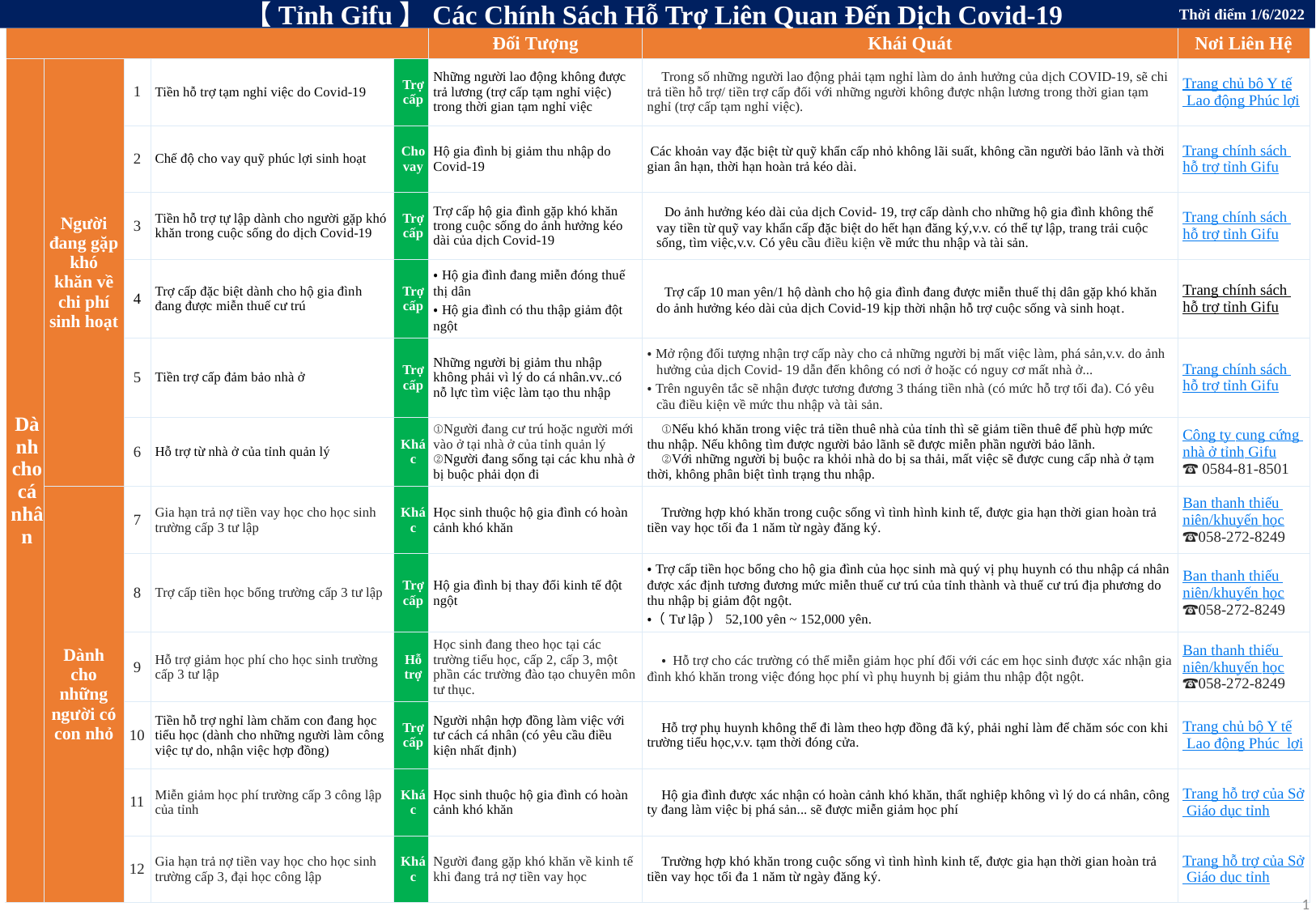

【Tỉnh Gifu】Các Chính Sách Hỗ Trợ Liên Quan Đến Dịch Covid-19
Thời điểm 1/6/2022
|  |  |  |  |  | Đối Tượng | Khái Quát | Nơi Liên Hệ |
| --- | --- | --- | --- | --- | --- | --- | --- |
| Dành cho cá nhân | Người đang gặp khó khăn về chi phí sinh hoạt | 1 | Tiền hỗ trợ tạm nghỉ việc do Covid-19 | Trợ cấp | Những người lao động không được trả lương (trợ cấp tạm nghỉ việc) trong thời gian tạm nghỉ việc | Trong số những người lao động phải tạm nghỉ làm do ảnh hưởng của dịch COVID-19, sẽ chi trả tiền hỗ trợ/ tiền trợ cấp đối với những người không được nhận lương trong thời gian tạm nghỉ (trợ cấp tạm nghỉ việc). | Trang chủ bộ Y tế Lao động Phúc lợi |
|  |  | 2 | Chế độ cho vay quỹ phúc lợi sinh hoạt | Cho vay | Hộ gia đình bị giảm thu nhập do Covid-19 | Các khoản vay đặc biệt từ quỹ khẩn cấp nhỏ không lãi suất, không cần người bảo lãnh và thời gian ân hạn, thời hạn hoàn trả kéo dài. | Trang chính sách hỗ trợ tỉnh Gifu |
|  |  | 3 | Tiền hỗ trợ tự lập dành cho người gặp khó khăn trong cuộc sống do dịch Covid-19 | Trợ cấp | Trợ cấp hộ gia đình gặp khó khăn trong cuộc sống do ảnh hưởng kéo dài của dịch Covid-19 | Do ảnh hưởng kéo dài của dịch Covid- 19, trợ cấp dành cho những hộ gia đình không thể vay tiền từ quỹ vay khẩn cấp đặc biệt do hết hạn đăng ký,v.v. có thể tự lập, trang trải cuộc sống, tìm việc,v.v. Có yêu cầu điều kiện về mức thu nhập và tài sản. | Trang chính sách hỗ trợ tỉnh Gifu |
|  |  | 4 | Trợ cấp đặc biệt dành cho hộ gia đình đang được miễn thuế cư trú | Trợ cấp | ・Hộ gia đình đang miễn đóng thuế thị dân ・Hộ gia đình có thu thập giảm đột ngột | Trợ cấp 10 man yên/1 hộ dành cho hộ gia đình đang được miễn thuế thị dân gặp khó khăn do ảnh hưởng kéo dài của dịch Covid-19 kịp thời nhận hỗ trợ cuộc sống và sinh hoạt. | Trang chính sách hỗ trợ tỉnh Gifu |
|  |  | 5 | Tiền trợ cấp đảm bảo nhà ở | Trợ cấp | Những người bị giảm thu nhập không phải vì lý do cá nhân.vv..có nỗ lực tìm việc làm tạo thu nhập | ・Mở rộng đối tượng nhận trợ cấp này cho cả những người bị mất việc làm, phá sản,v.v. do ảnh hưởng của dịch Covid- 19 dẫn đến không có nơi ở hoặc có nguy cơ mất nhà ở... ・Trên nguyên tắc sẽ nhận được tương đương 3 tháng tiền nhà (có mức hỗ trợ tối đa). Có yêu cầu điều kiện về mức thu nhập và tài sản. | Trang chính sách hỗ trợ tỉnh Gifu |
|  |  | 6 | Hỗ trợ từ nhà ở của tỉnh quản lý | Khác | ①Người đang cư trú hoặc người mới vào ở tại nhà ở của tỉnh quản lý ②Người đang sống tại các khu nhà ở bị buộc phải dọn đi | ①Nếu khó khăn trong việc trả tiền thuê nhà của tỉnh thì sẽ giảm tiền thuê để phù hợp mức thu nhập. Nếu không tìm được người bảo lãnh sẽ được miễn phần người bảo lãnh. ②Với những người bị buộc ra khỏi nhà do bị sa thải, mất việc sẽ được cung cấp nhà ở tạm thời, không phân biệt tình trạng thu nhập. | Công ty cung cứng nhà ở tỉnh Gifu ☎ 0584-81-8501 |
|  | Dành cho những người có con nhỏ | 7 | Gia hạn trả nợ tiền vay học cho học sinh trường cấp 3 tư lập | Khác | Học sinh thuộc hộ gia đình có hoàn cảnh khó khăn | Trường hợp khó khăn trong cuộc sống vì tình hình kinh tế, được gia hạn thời gian hoàn trả tiền vay học tối đa 1 năm từ ngày đăng ký. | Ban thanh thiếu niên/khuyến học ☎058-272-8249 |
|  |  | 8 | Trợ cấp tiền học bổng trường cấp 3 tư lập | Trợ cấp | Hộ gia đình bị thay đổi kinh tế đột ngột | ・Trợ cấp tiền học bổng cho hộ gia đình của học sinh mà quý vị phụ huynh có thu nhập cá nhân được xác định tương đương mức miễn thuế cư trú của tỉnh thành và thuế cư trú địa phương do thu nhập bị giảm đột ngột. ・（Tư lập）52,100 yên ~ 152,000 yên. | Ban thanh thiếu niên/khuyến học ☎058-272-8249 |
|  |  | 9 | Hỗ trợ giảm học phí cho học sinh trường cấp 3 tư lập | Hỗ trợ | Học sinh đang theo học tại các trường tiểu học, cấp 2, cấp 3, một phần các trường đào tạo chuyên môn tư thục. | ・ Hỗ trợ cho các trường có thể miễn giảm học phí đối với các em học sinh được xác nhận gia đình khó khăn trong việc đóng học phí vì phụ huynh bị giảm thu nhập đột ngột. | Ban thanh thiếu niên/khuyến học ☎058-272-8249 |
|  |  | 10 | Tiền hỗ trợ nghỉ làm chăm con đang học tiểu học (dành cho những người làm công việc tự do, nhận việc hợp đồng) | Trợ cấp | Người nhận hợp đồng làm việc với tư cách cá nhân (có yêu cầu điều kiện nhất định) | Hỗ trợ phụ huynh không thể đi làm theo hợp đồng đã ký, phải nghỉ làm để chăm sóc con khi trường tiểu học,v.v. tạm thời đóng cửa. | Trang chủ bộ Y tế Lao động Phúc lợi |
|  |  | 11 | Miễn giảm học phí trường cấp 3 công lập của tỉnh | Khác | Học sinh thuộc hộ gia đình có hoàn cảnh khó khăn | Hộ gia đình được xác nhận có hoàn cảnh khó khăn, thất nghiệp không vì lý do cá nhân, công ty đang làm việc bị phá sản... sẽ được miễn giảm học phí | Trang hỗ trợ của Sở Giáo dục tỉnh |
|  |  | 12 | Gia hạn trả nợ tiền vay học cho học sinh trường cấp 3, đại học công lập | Khác | Người đang gặp khó khăn về kinh tế khi đang trả nợ tiền vay học | Trường hợp khó khăn trong cuộc sống vì tình hình kinh tế, được gia hạn thời gian hoàn trả tiền vay học tối đa 1 năm từ ngày đăng ký. | Trang hỗ trợ của Sở Giáo dục tỉnh |
1